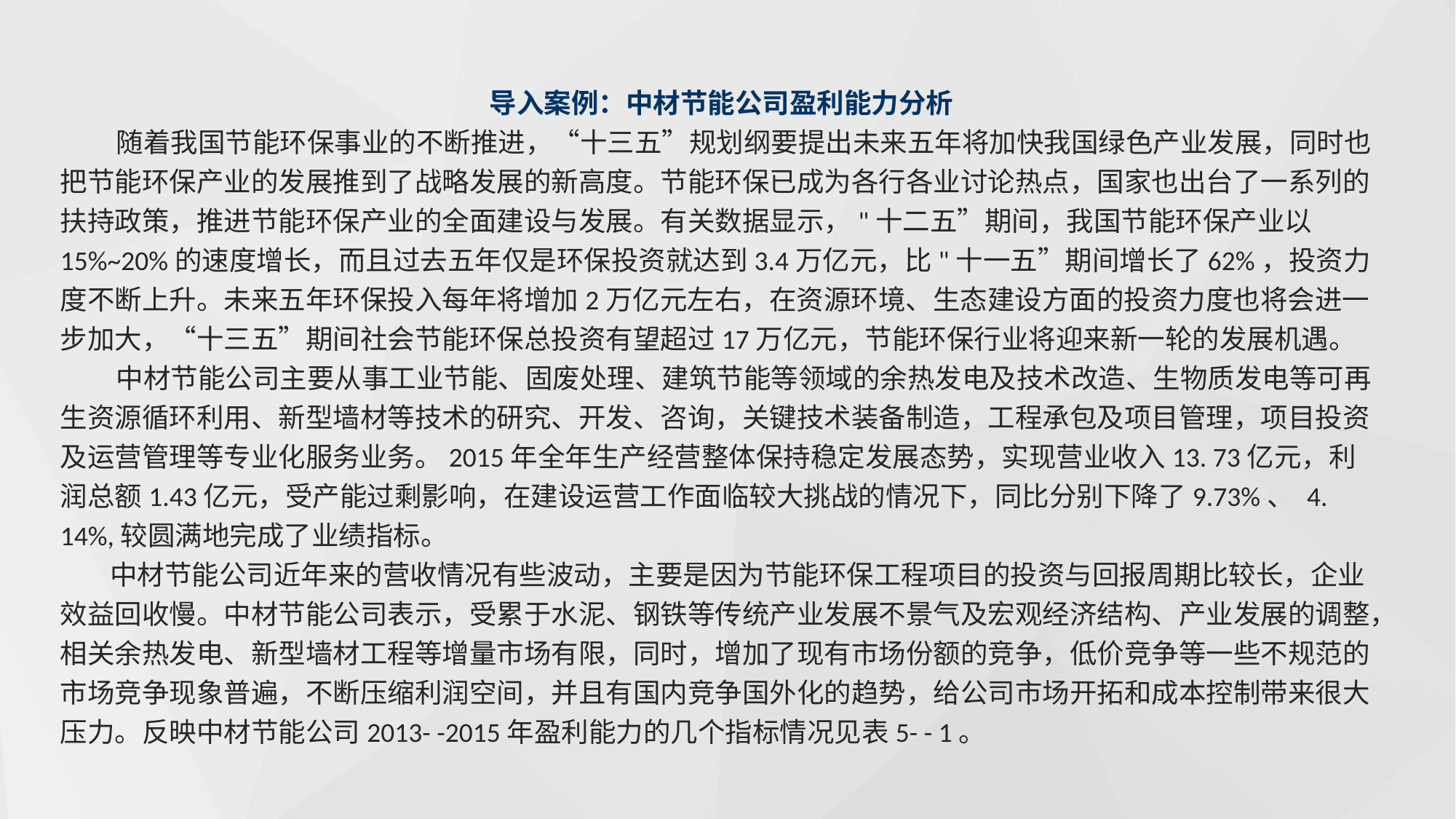

导入案例：中材节能公司盈利能力分析
        随着我国节能环保事业的不断推进，“十三五”规划纲要提出未来五年将加快我国绿色产业发展，同时也把节能环保产业的发展推到了战略发展的新高度。节能环保已成为各行各业讨论热点，国家也出台了一系列的扶持政策，推进节能环保产业的全面建设与发展。有关数据显示，"十二五”期间，我国节能环保产业以15%~20%的速度增长，而且过去五年仅是环保投资就达到3.4万亿元，比"十一五”期间增长了62%，投资力度不断上升。未来五年环保投入每年将增加2万亿元左右，在资源环境、生态建设方面的投资力度也将会进一步加大，“十三五”期间社会节能环保总投资有望超过17万亿元，节能环保行业将迎来新一轮的发展机遇。
        中材节能公司主要从事工业节能、固废处理、建筑节能等领域的余热发电及技术改造、生物质发电等可再生资源循环利用、新型墙材等技术的研究、开发、咨询，关键技术装备制造，工程承包及项目管理，项目投资及运营管理等专业化服务业务。2015年全年生产经营整体保持稳定发展态势，实现营业收入13. 73亿元，利润总额1.43亿元，受产能过剩影响，在建设运营工作面临较大挑战的情况下，同比分别下降了9.73%、 4. 14%,较圆满地完成了业绩指标。
       中材节能公司近年来的营收情况有些波动，主要是因为节能环保工程项目的投资与回报周期比较长，企业效益回收慢。中材节能公司表示，受累于水泥、钢铁等传统产业发展不景气及宏观经济结构、产业发展的调整，相关余热发电、新型墙材工程等增量市场有限，同时，增加了现有市场份额的竞争，低价竞争等一些不规范的市场竞争现象普遍，不断压缩利润空间，并且有国内竞争国外化的趋势，给公司市场开拓和成本控制带来很大压力。反映中材节能公司2013- -2015年盈利能力的几个指标情况见表5- - 1。